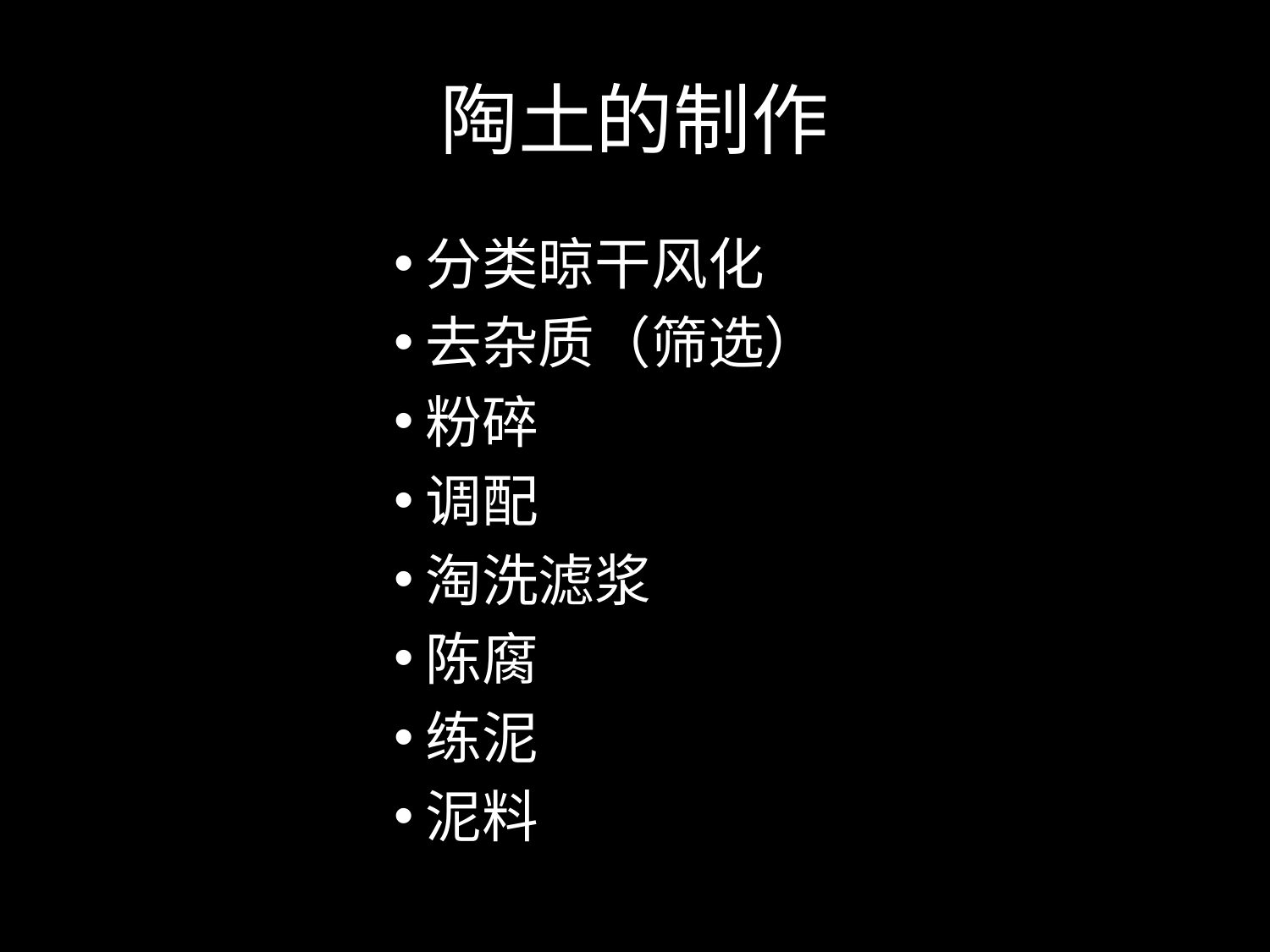

# 陶土的制作
分类晾干风化
去杂质（筛选）
粉碎
调配
淘洗滤浆
陈腐
练泥
泥料